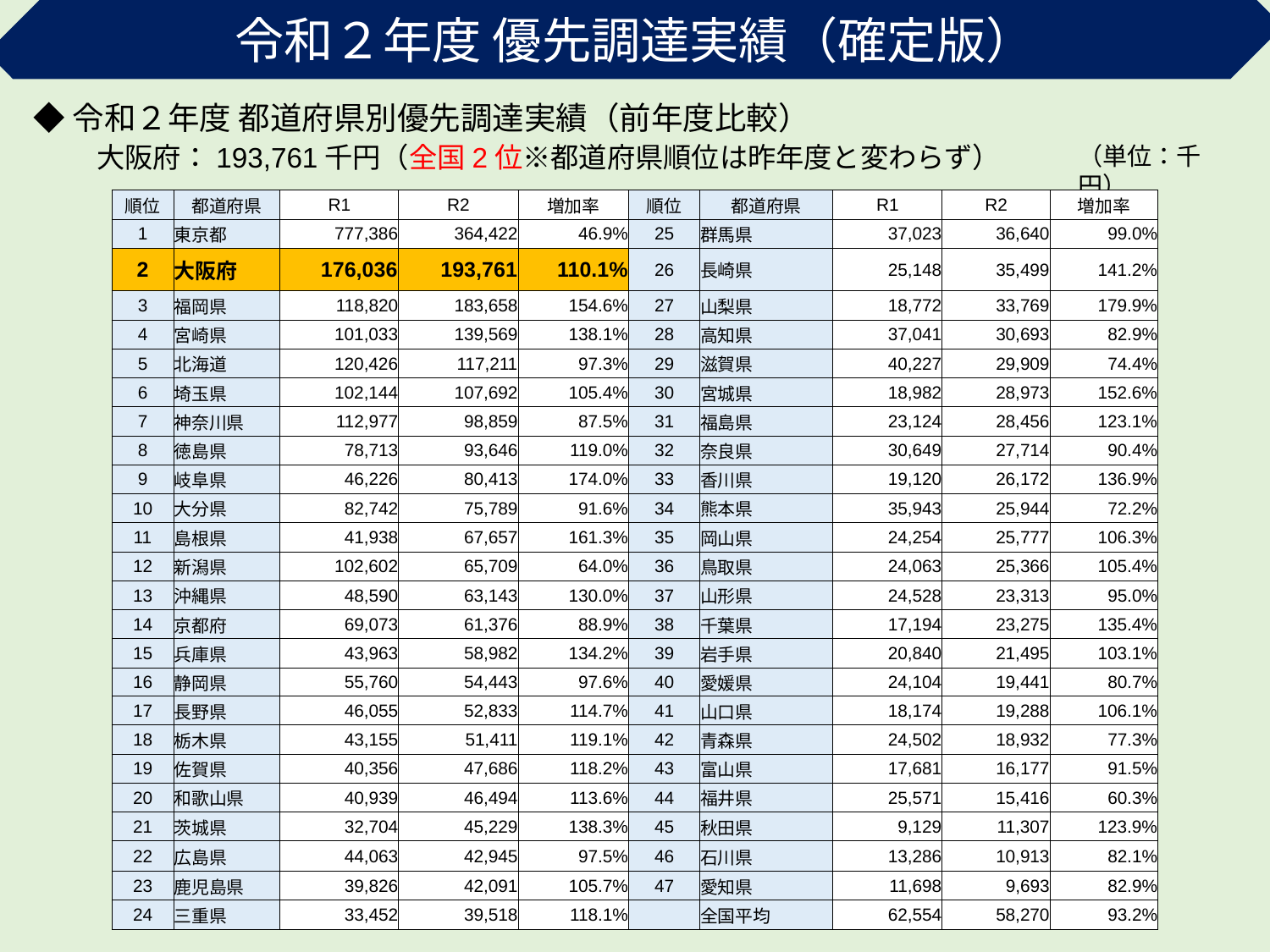

令和２年度 優先調達実績（確定版）
◆令和２年度 都道府県別優先調達実績（前年度比較）
　　大阪府：193,761千円（全国2位※都道府県順位は昨年度と変わらず）

（単位：千円）
| 順位 | 都道府県 | R1 | R2 | 増加率 | 順位 | 都道府県 | R1 | R2 | 増加率 |
| --- | --- | --- | --- | --- | --- | --- | --- | --- | --- |
| 1 | 東京都 | 777,386 | 364,422 | 46.9% | 25 | 群馬県 | 37,023 | 36,640 | 99.0% |
| 2 | 大阪府 | 176,036 | 193,761 | 110.1% | 26 | 長崎県 | 25,148 | 35,499 | 141.2% |
| 3 | 福岡県 | 118,820 | 183,658 | 154.6% | 27 | 山梨県 | 18,772 | 33,769 | 179.9% |
| 4 | 宮崎県 | 101,033 | 139,569 | 138.1% | 28 | 高知県 | 37,041 | 30,693 | 82.9% |
| 5 | 北海道 | 120,426 | 117,211 | 97.3% | 29 | 滋賀県 | 40,227 | 29,909 | 74.4% |
| 6 | 埼玉県 | 102,144 | 107,692 | 105.4% | 30 | 宮城県 | 18,982 | 28,973 | 152.6% |
| 7 | 神奈川県 | 112,977 | 98,859 | 87.5% | 31 | 福島県 | 23,124 | 28,456 | 123.1% |
| 8 | 徳島県 | 78,713 | 93,646 | 119.0% | 32 | 奈良県 | 30,649 | 27,714 | 90.4% |
| 9 | 岐阜県 | 46,226 | 80,413 | 174.0% | 33 | 香川県 | 19,120 | 26,172 | 136.9% |
| 10 | 大分県 | 82,742 | 75,789 | 91.6% | 34 | 熊本県 | 35,943 | 25,944 | 72.2% |
| 11 | 島根県 | 41,938 | 67,657 | 161.3% | 35 | 岡山県 | 24,254 | 25,777 | 106.3% |
| 12 | 新潟県 | 102,602 | 65,709 | 64.0% | 36 | 鳥取県 | 24,063 | 25,366 | 105.4% |
| 13 | 沖縄県 | 48,590 | 63,143 | 130.0% | 37 | 山形県 | 24,528 | 23,313 | 95.0% |
| 14 | 京都府 | 69,073 | 61,376 | 88.9% | 38 | 千葉県 | 17,194 | 23,275 | 135.4% |
| 15 | 兵庫県 | 43,963 | 58,982 | 134.2% | 39 | 岩手県 | 20,840 | 21,495 | 103.1% |
| 16 | 静岡県 | 55,760 | 54,443 | 97.6% | 40 | 愛媛県 | 24,104 | 19,441 | 80.7% |
| 17 | 長野県 | 46,055 | 52,833 | 114.7% | 41 | 山口県 | 18,174 | 19,288 | 106.1% |
| 18 | 栃木県 | 43,155 | 51,411 | 119.1% | 42 | 青森県 | 24,502 | 18,932 | 77.3% |
| 19 | 佐賀県 | 40,356 | 47,686 | 118.2% | 43 | 富山県 | 17,681 | 16,177 | 91.5% |
| 20 | 和歌山県 | 40,939 | 46,494 | 113.6% | 44 | 福井県 | 25,571 | 15,416 | 60.3% |
| 21 | 茨城県 | 32,704 | 45,229 | 138.3% | 45 | 秋田県 | 9,129 | 11,307 | 123.9% |
| 22 | 広島県 | 44,063 | 42,945 | 97.5% | 46 | 石川県 | 13,286 | 10,913 | 82.1% |
| 23 | 鹿児島県 | 39,826 | 42,091 | 105.7% | 47 | 愛知県 | 11,698 | 9,693 | 82.9% |
| 24 | 三重県 | 33,452 | 39,518 | 118.1% |  | 全国平均 | 62,554 | 58,270 | 93.2% |